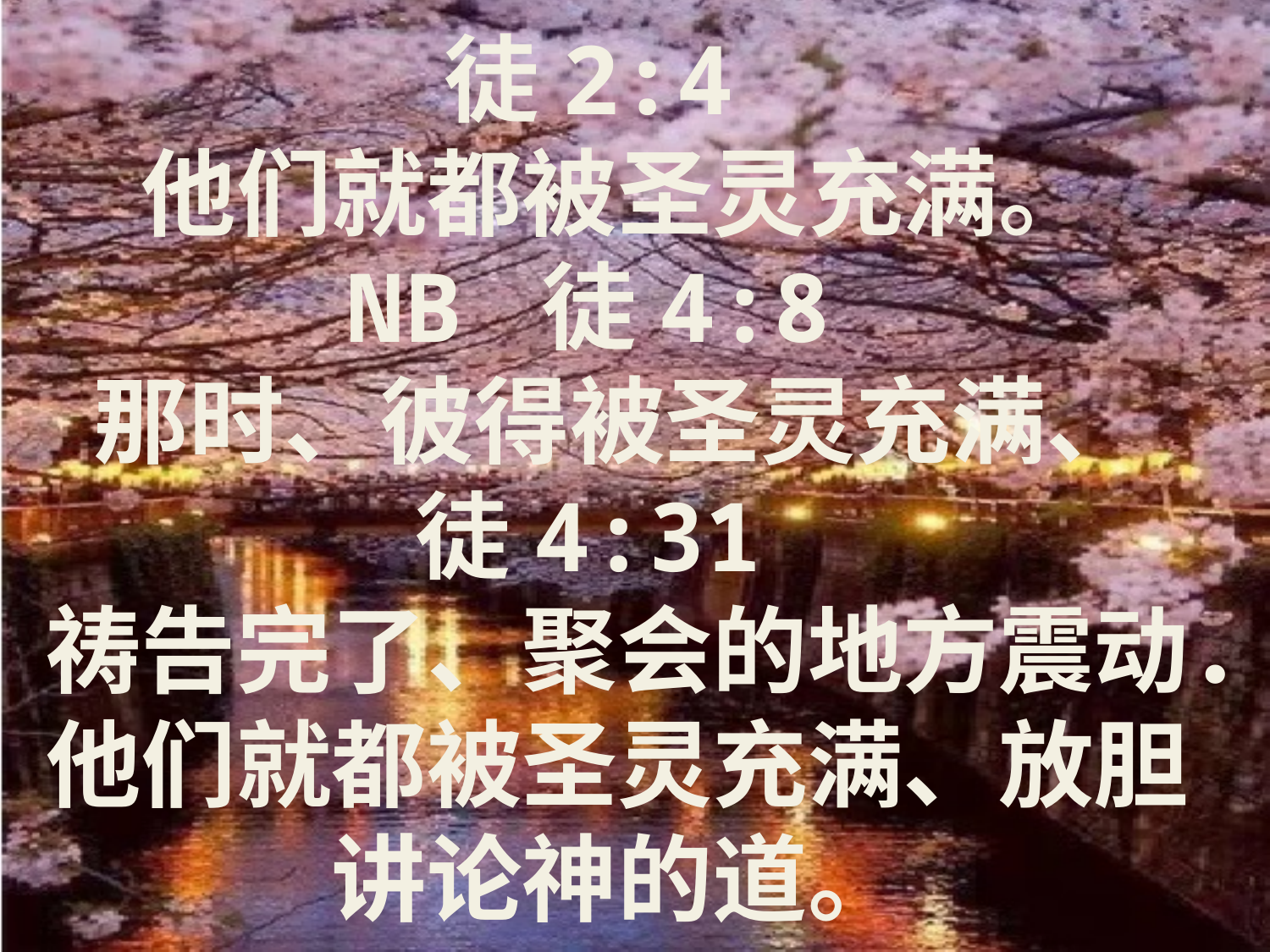

# 徒2:4 他们就都被圣灵充满。 NB 徒4:8 那时、彼得被圣灵充满、 徒4:31 祷告完了、聚会的地方震动．他们就都被圣灵充满、放胆讲论神的道。